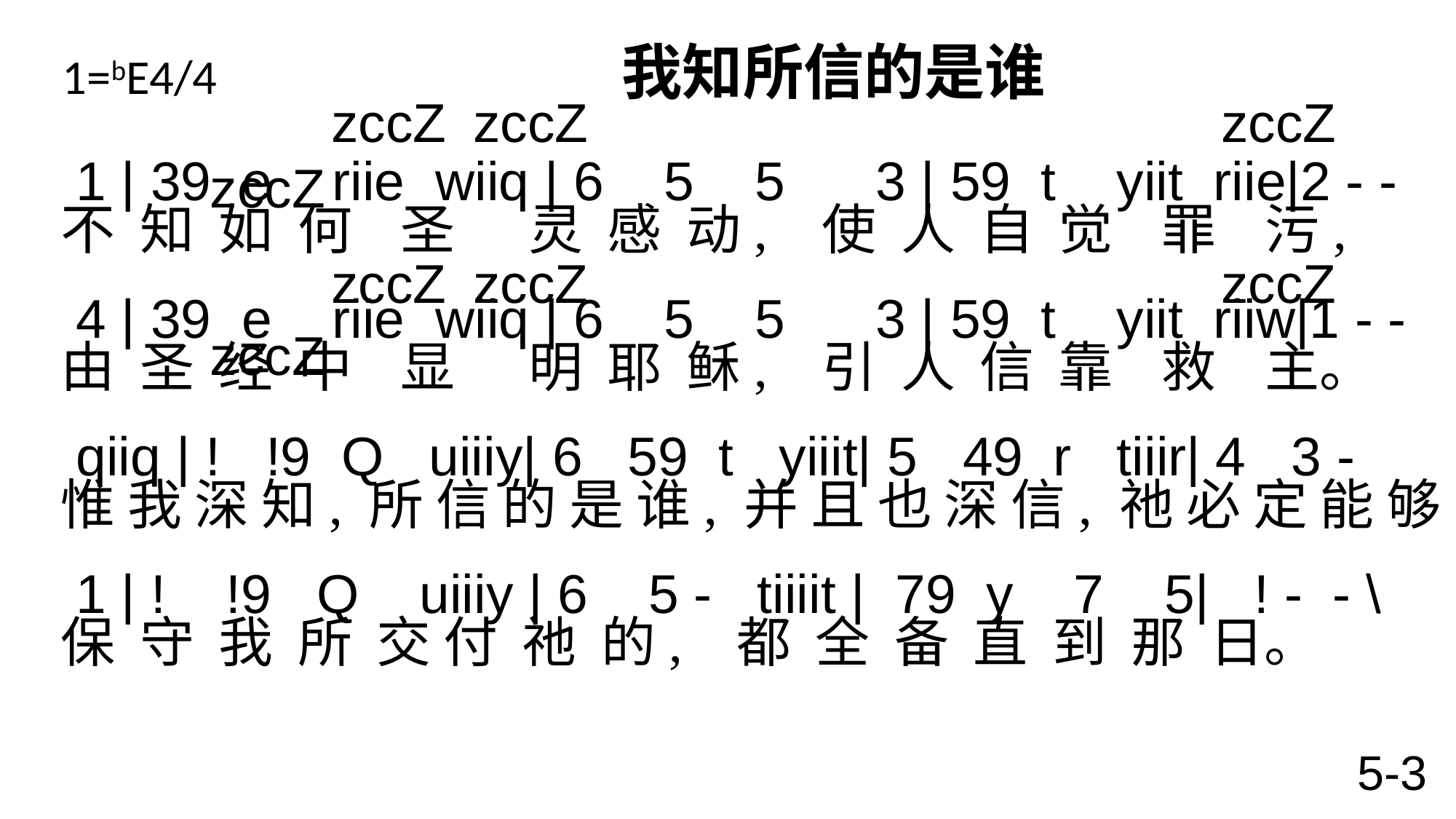

# 1=bE4/4                                    我知所信的是谁
        zccZ  zccZ                                          zccZ  zccZ

 1 | 39  e    riie  wiiq | 6    5    5      3 | 59  t    yiit  riie|2 - -
不  知  如  何    圣      灵  感  动,   使  人  自  觉    罪    污,
 4 | 39  e    riie  wiiq | 6    5    5      3 | 59  t    yiit  riiw|1 - -
由  圣  经  中    显      明  耶  稣,   引  人  信  靠    救    主。
 qiiq | !   !9  Q   uiiiy| 6   59  t   yiiit| 5   49  r   tiiir| 4   3 -
惟 我 深 知, 所 信 的 是 谁, 并 且 也 深 信, 祂 必 定 能 够,
 1 | !    !9   Q    uiiiy | 6    5 -   tiiiit |  79  y    7    5|   ! -  - \
保  守  我  所  交 付  祂  的,   都  全  备  直  到  那  日。
        zccZ  zccZ                                          zccZ  zccZ

5-3